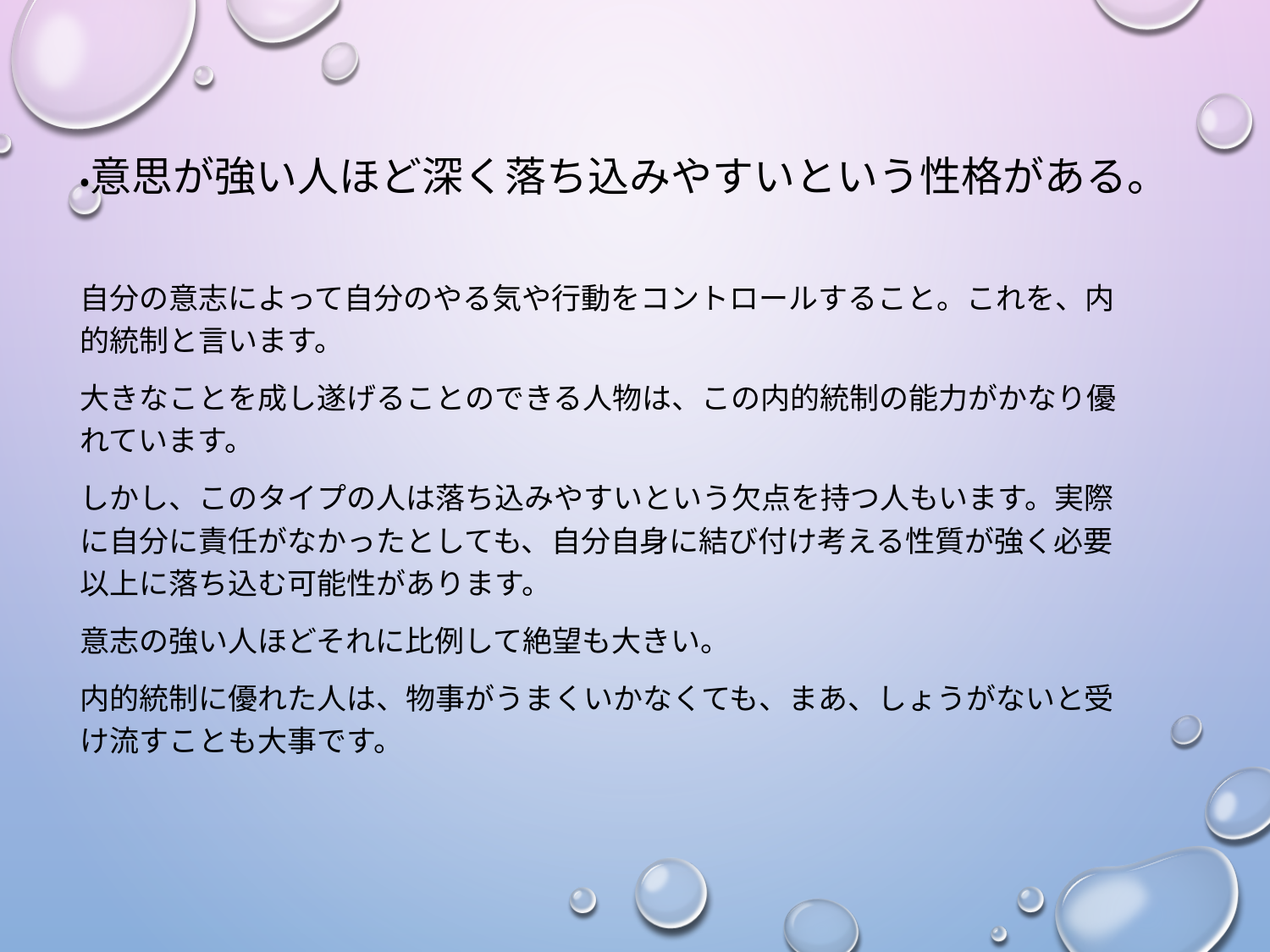

・意思が強い人ほど深く落ち込みやすいという性格がある。

自分の意志によって自分のやる気や行動をコントロールすること。これを、内的統制と言います。
大きなことを成し遂げることのできる人物は、この内的統制の能力がかなり優れています。
しかし、このタイプの人は落ち込みやすいという欠点を持つ人もいます。実際に自分に責任がなかったとしても、自分自身に結び付け考える性質が強く必要以上に落ち込む可能性があります。
意志の強い人ほどそれに比例して絶望も大きい。
内的統制に優れた人は、物事がうまくいかなくても、まあ、しょうがないと受け流すことも大事です。